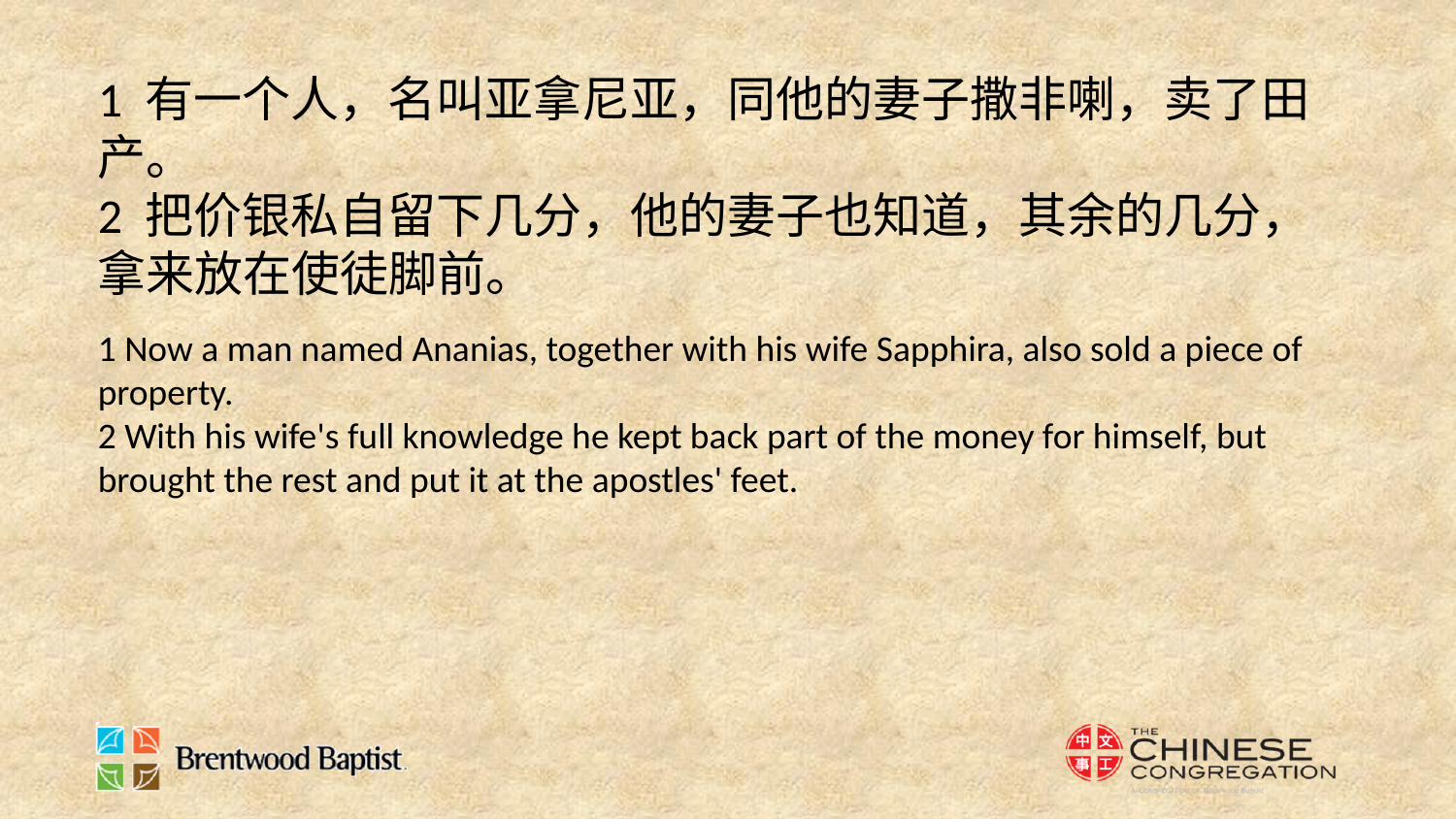

1 有一个人，名叫亚拿尼亚，同他的妻子撒非喇，卖了田产。
2 把价银私自留下几分，他的妻子也知道，其余的几分，拿来放在使徒脚前。

1 Now a man named Ananias, together with his wife Sapphira, also sold a piece of property.
2 With his wife's full knowledge he kept back part of the money for himself, but brought the rest and put it at the apostles' feet.